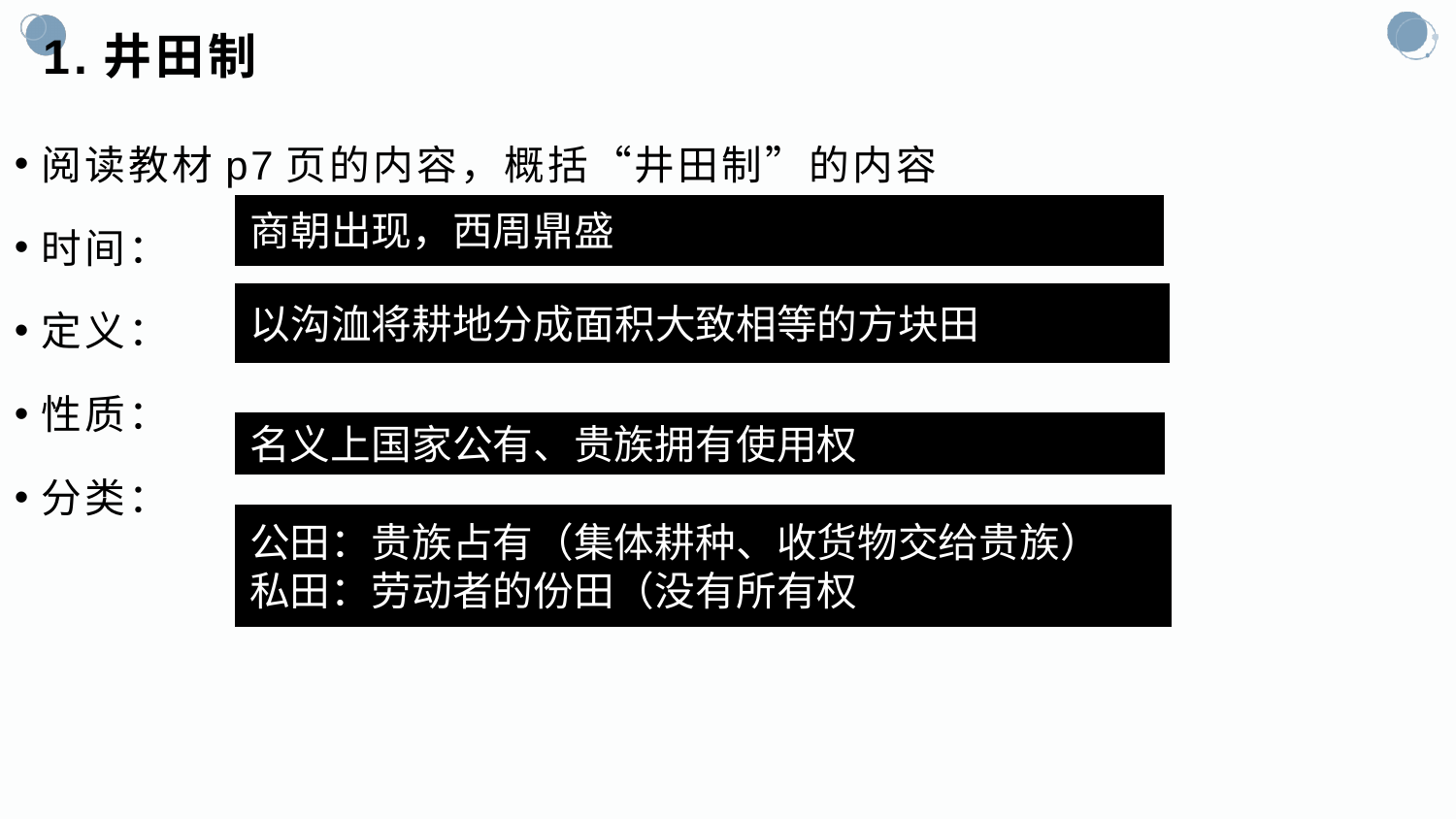

# 1.井田制
阅读教材p7页的内容，概括“井田制”的内容
时间：
定义：
性质：
分类：

商朝出现，西周鼎盛
以沟洫将耕地分成面积大致相等的方块田
名义上国家公有、贵族拥有使用权
公田：贵族占有（集体耕种、收货物交给贵族）
私田：劳动者的份田（没有所有权